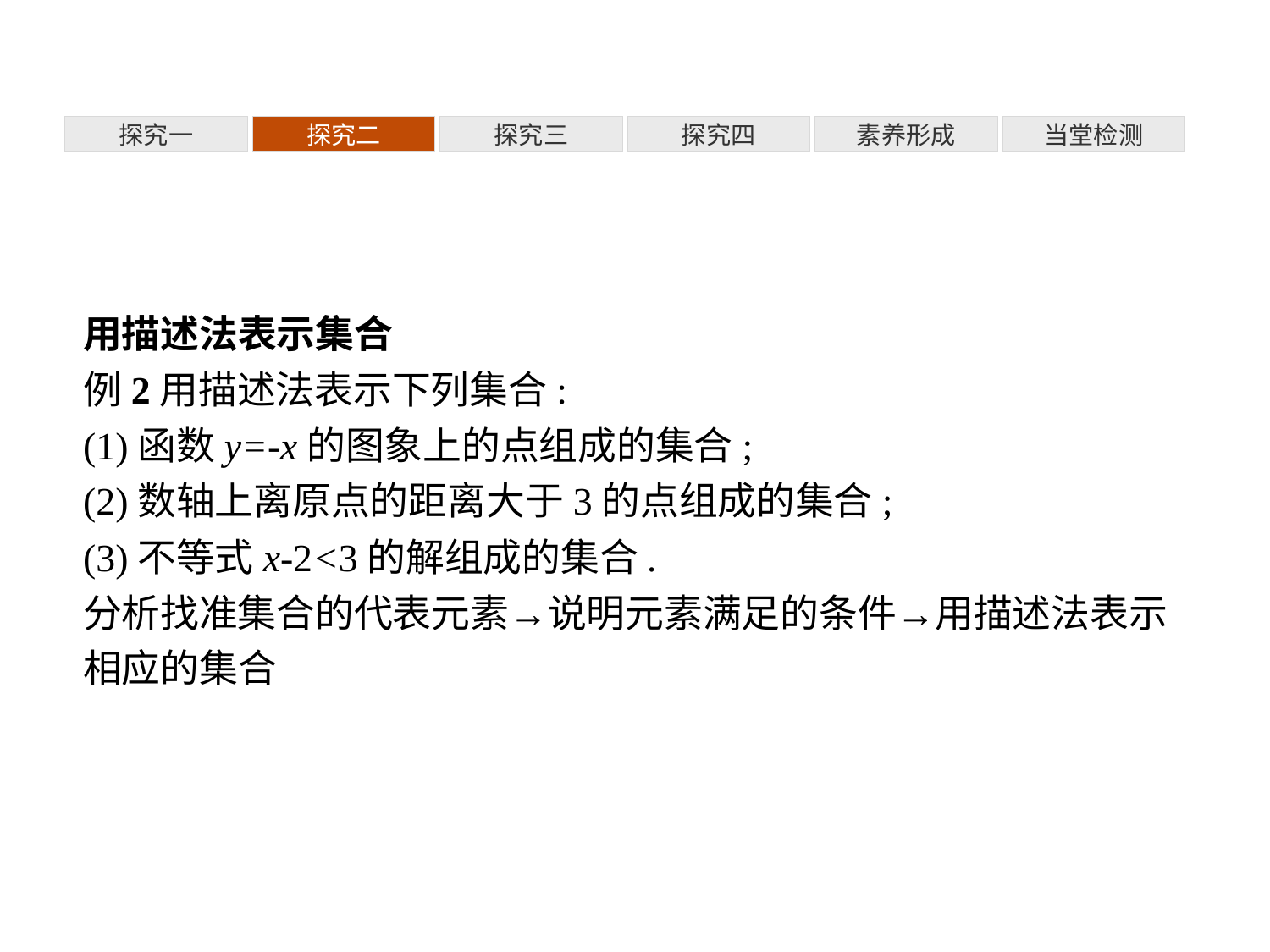

探究一
探究二
探究三
探究四
素养形成
当堂检测
用描述法表示集合
例2用描述法表示下列集合:
(1)函数y=-x的图象上的点组成的集合;
(2)数轴上离原点的距离大于3的点组成的集合;
(3)不等式x-2<3的解组成的集合.
分析找准集合的代表元素→说明元素满足的条件→用描述法表示相应的集合